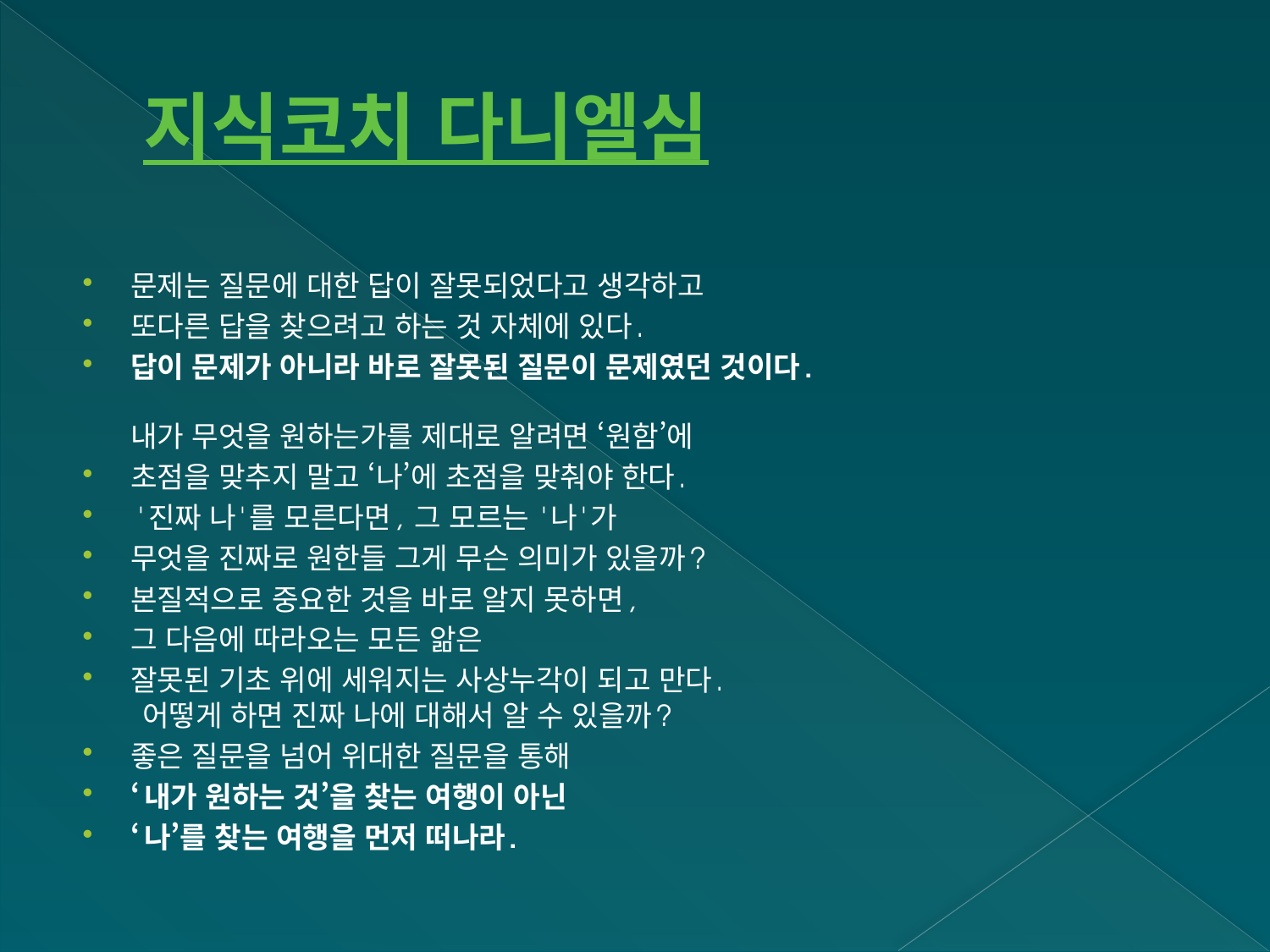

# 지식코치 다니엘심
문제는 질문에 대한 답이 잘못되었다고 생각하고
또다른 답을 찾으려고 하는 것 자체에 있다.
답이 문제가 아니라 바로 잘못된 질문이 문제였던 것이다.
내가 무엇을 원하는가를 제대로 알려면 ‘원함’에
초점을 맞추지 말고 ‘나’에 초점을 맞춰야 한다.
 '진짜 나'를 모른다면, 그 모르는 '나'가
무엇을 진짜로 원한들 그게 무슨 의미가 있을까?
본질적으로 중요한 것을 바로 알지 못하면,
그 다음에 따라오는 모든 앎은
잘못된 기초 위에 세워지는 사상누각이 되고 만다.
 어떻게 하면 진짜 나에 대해서 알 수 있을까?
좋은 질문을 넘어 위대한 질문을 통해
‘내가 원하는 것’을 찾는 여행이 아닌
‘나’를 찾는 여행을 먼저 떠나라.